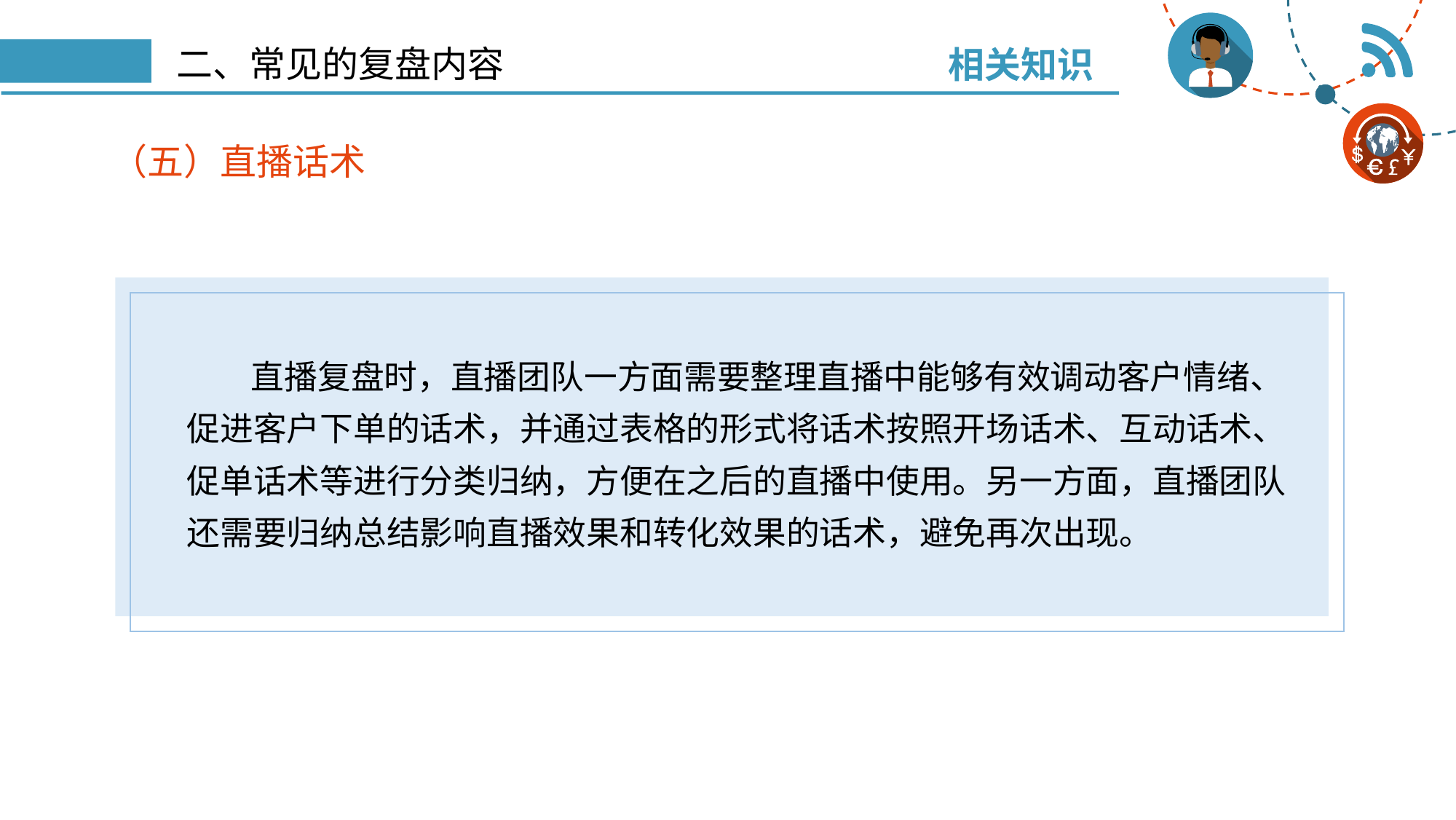

相关知识
# 二、常见的复盘内容
（五）直播话术

直播复盘时，直播团队一方面需要整理直播中能够有效调动客户情绪、促进客户下单的话术，并通过表格的形式将话术按照开场话术、互动话术、促单话术等进行分类归纳，方便在之后的直播中使用。另一方面，直播团队还需要归纳总结影响直播效果和转化效果的话术，避免再次出现。